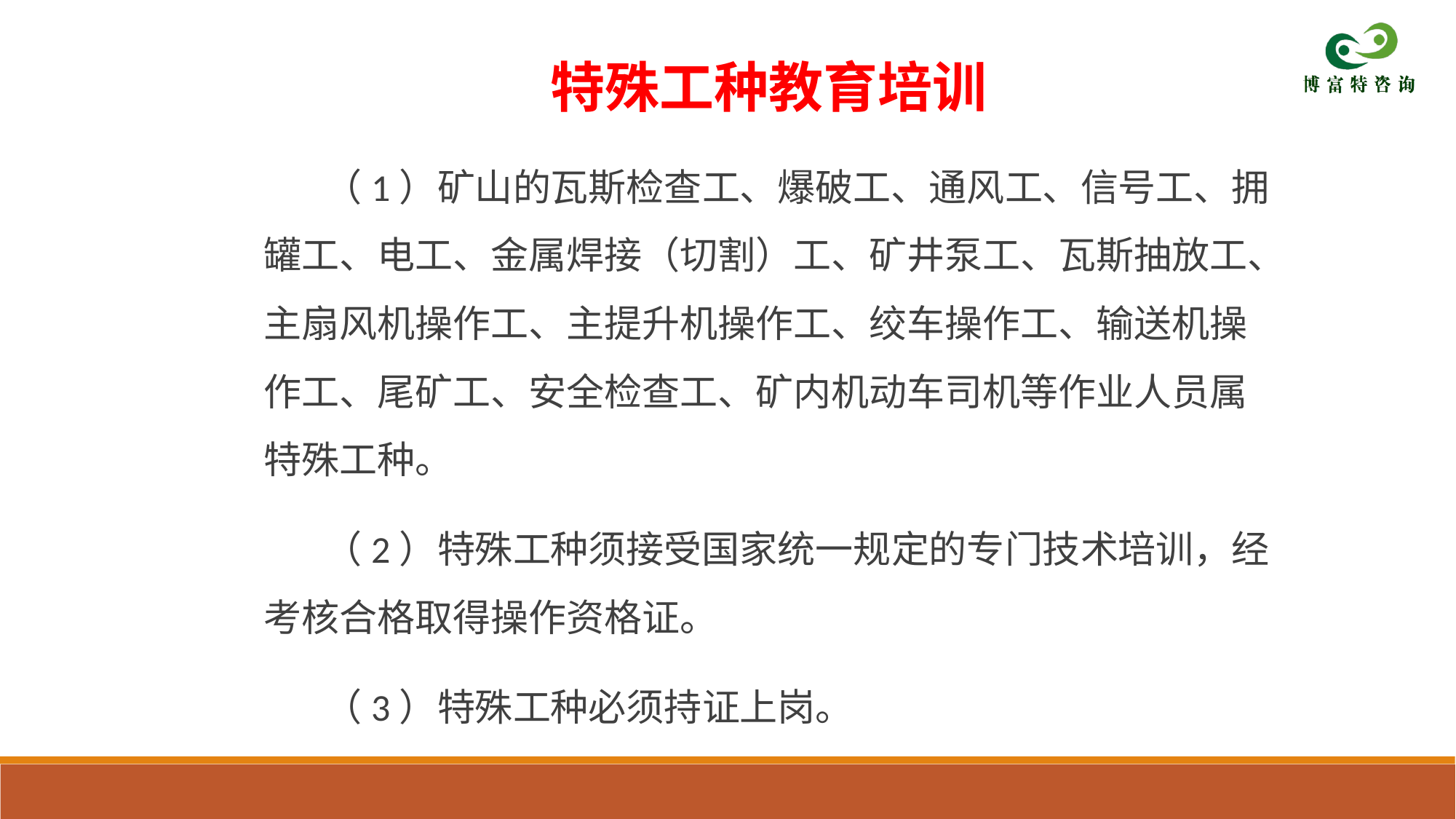

特殊工种教育培训
      （1）矿山的瓦斯检查工、爆破工、通风工、信号工、拥罐工、电工、金属焊接（切割）工、矿井泵工、瓦斯抽放工、主扇风机操作工、主提升机操作工、绞车操作工、输送机操作工、尾矿工、安全检查工、矿内机动车司机等作业人员属特殊工种。
      （2）特殊工种须接受国家统一规定的专门技术培训，经考核合格取得操作资格证。
      （3）特殊工种必须持证上岗。